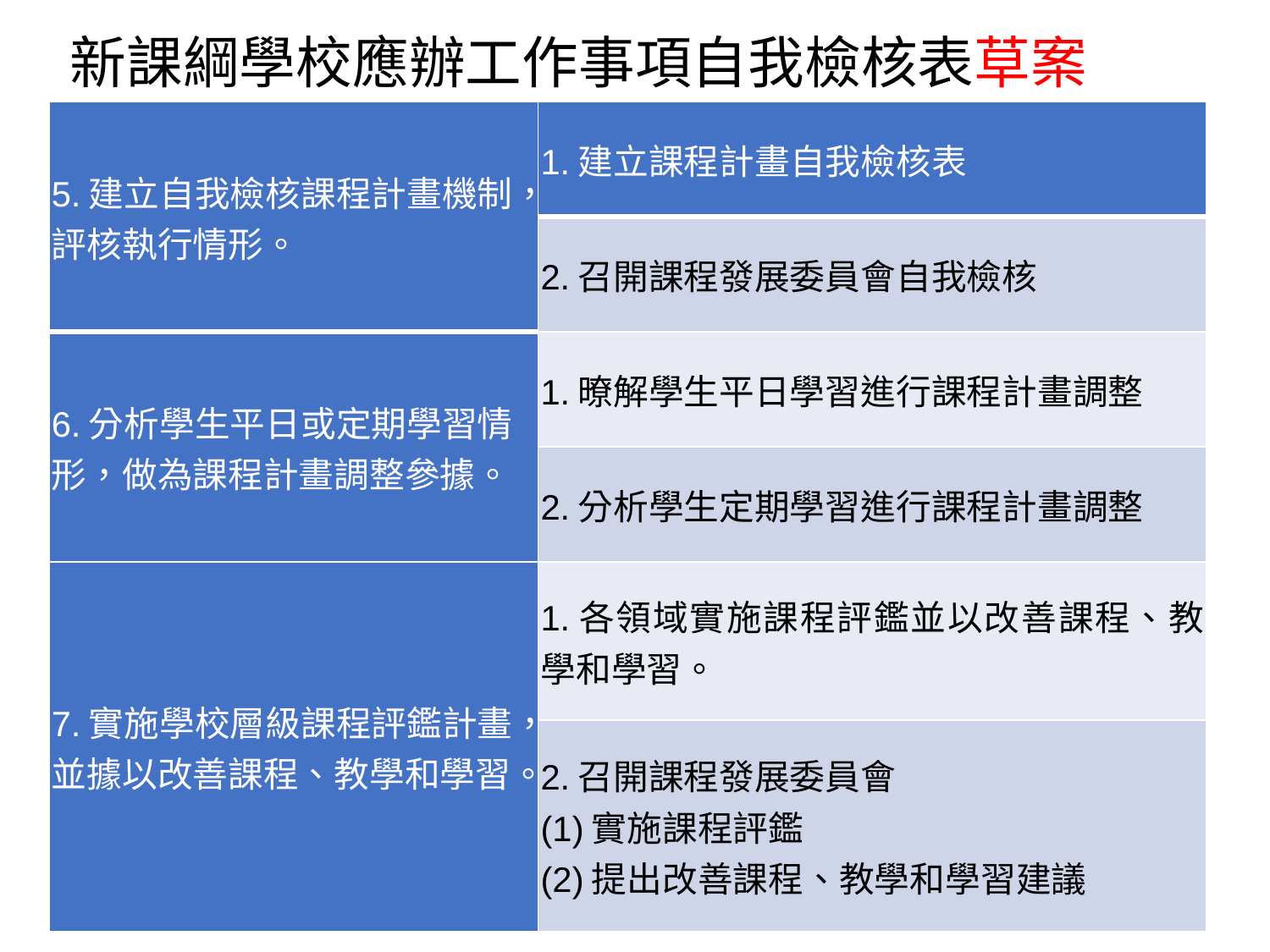

新課綱學校應辦工作事項自我檢核表草案
| 5.建立自我檢核課程計畫機制，評核執行情形。 | 1.建立課程計畫自我檢核表 |
| --- | --- |
|  | 2.召開課程發展委員會自我檢核 |
| 6.分析學生平日或定期學習情形，做為課程計畫調整參據。 | 1.暸解學生平日學習進行課程計畫調整 |
|  | 2.分析學生定期學習進行課程計畫調整 |
| 7.實施學校層級課程評鑑計畫，並據以改善課程、教學和學習。 | 1.各領域實施課程評鑑並以改善課程、教學和學習。 |
|  | 2.召開課程發展委員會 (1)實施課程評鑑 (2)提出改善課程、教學和學習建議 |